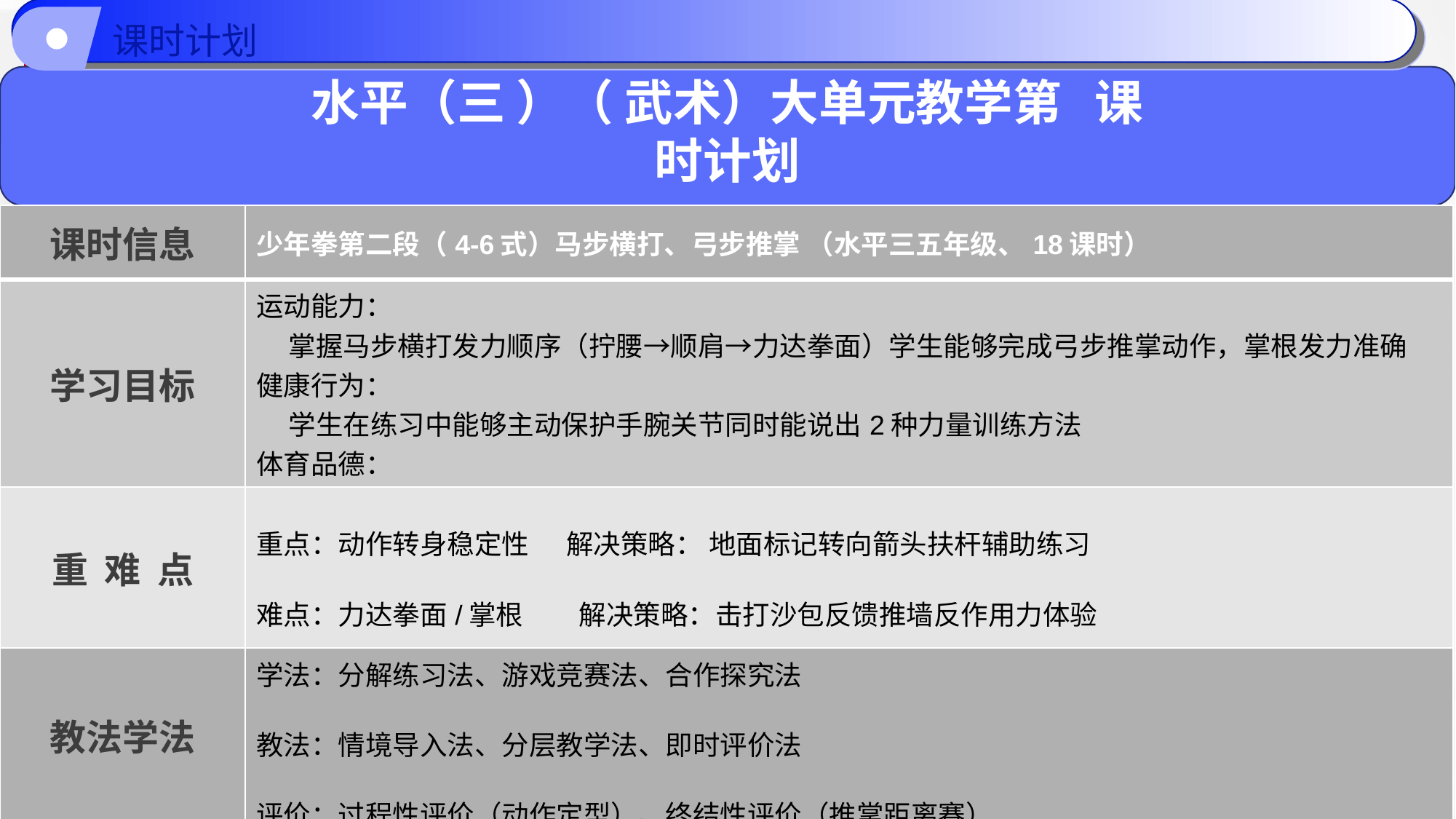

课时计划

水平（三 ）（ 武术）大单元教学第   课时计划
| 课时信息 | 少年拳第二段（4-6式）马步横打、弓步推掌 （水平三五年级、18课时） |
| --- | --- |
| 学习目标 | 运动能力： 掌握马步横打发力顺序（拧腰→顺肩→力达拳面）学生能够完成弓步推掌动作，掌根发力准确 健康行为： 学生在练习中能够主动保护手腕关节同时能说出2种力量训练方法 体育品德： 能够帮助力量弱的同伴遵守“点到为止”的对抗规则，练习过程中学生能够做到团队配合 |
| 重 难 点 | 重点：动作转身稳定性 解决策略： 地面标记转向箭头扶杆辅助练习 难点：力达拳面/掌根 解决策略：击打沙包反馈推墙反作用力体验 |
| 教法学法 | 学法：分解练习法、游戏竞赛法、合作探究法 教法：情境导入法、分层教学法、即时评价法 评价：过程性评价（动作定型）、终结性评价（推掌距离赛） |